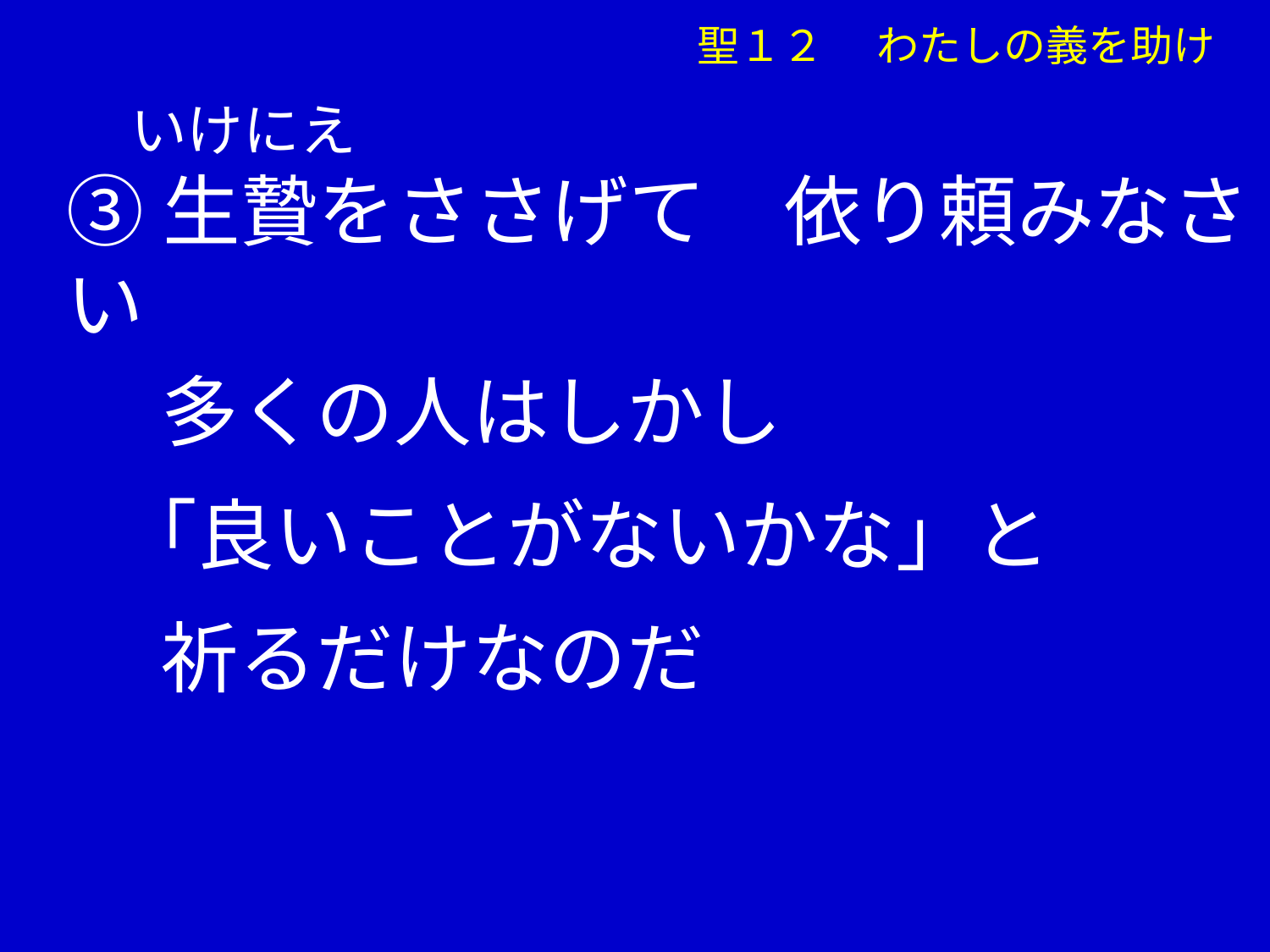

いけにえ
③生贄をささげて　依り頼みなさい
　 多くの人はしかし
  「良いことがないかな」と
　 祈るだけなのだ
聖１２　 わたしの義を助け